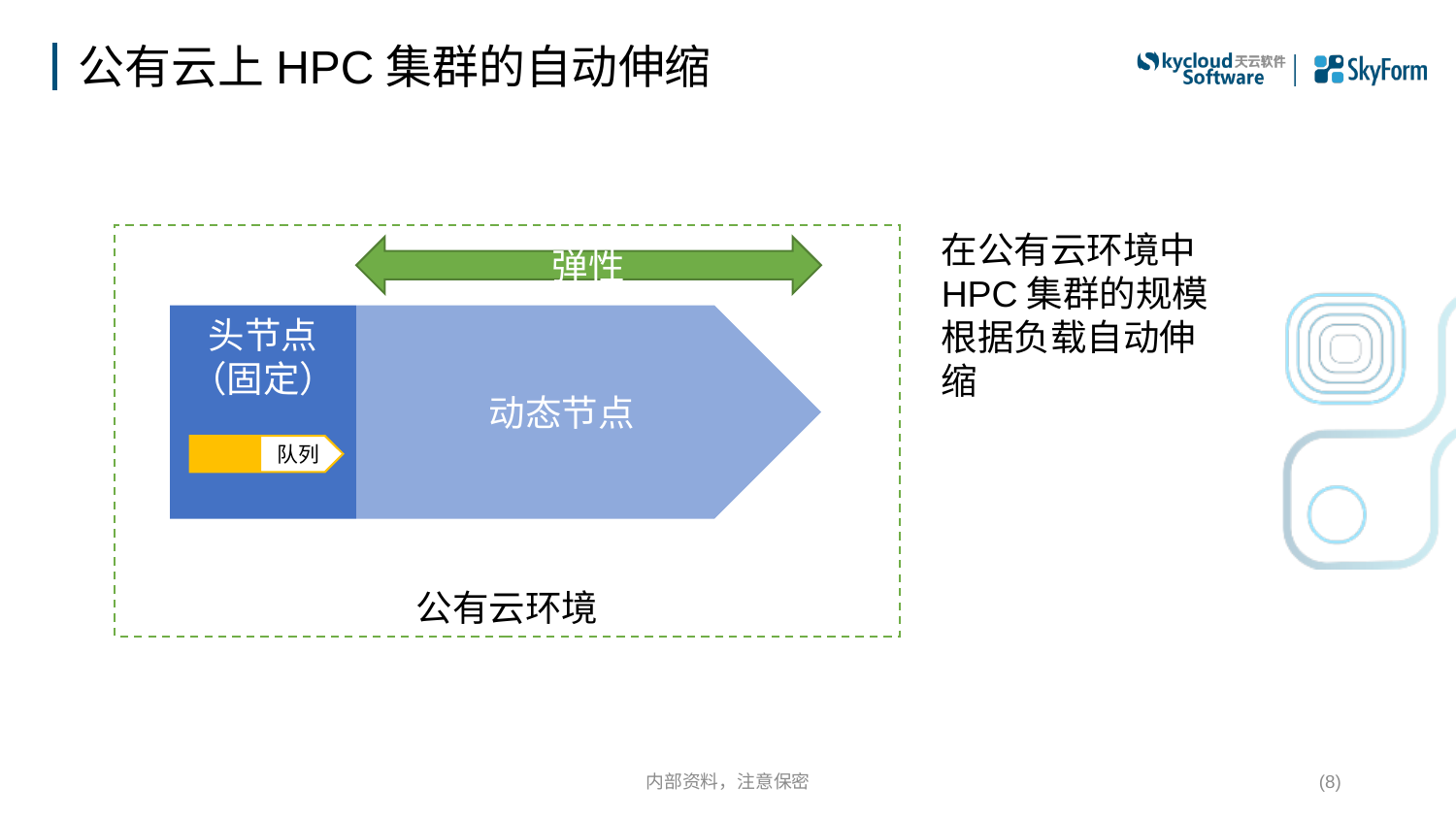

# 公有云上HPC集群的自动伸缩
在公有云环境中HPC集群的规模根据负载自动伸缩
公有云环境
弹性
头节点
（固定）
动态节点
队列

内部资料，注意保密
(8)